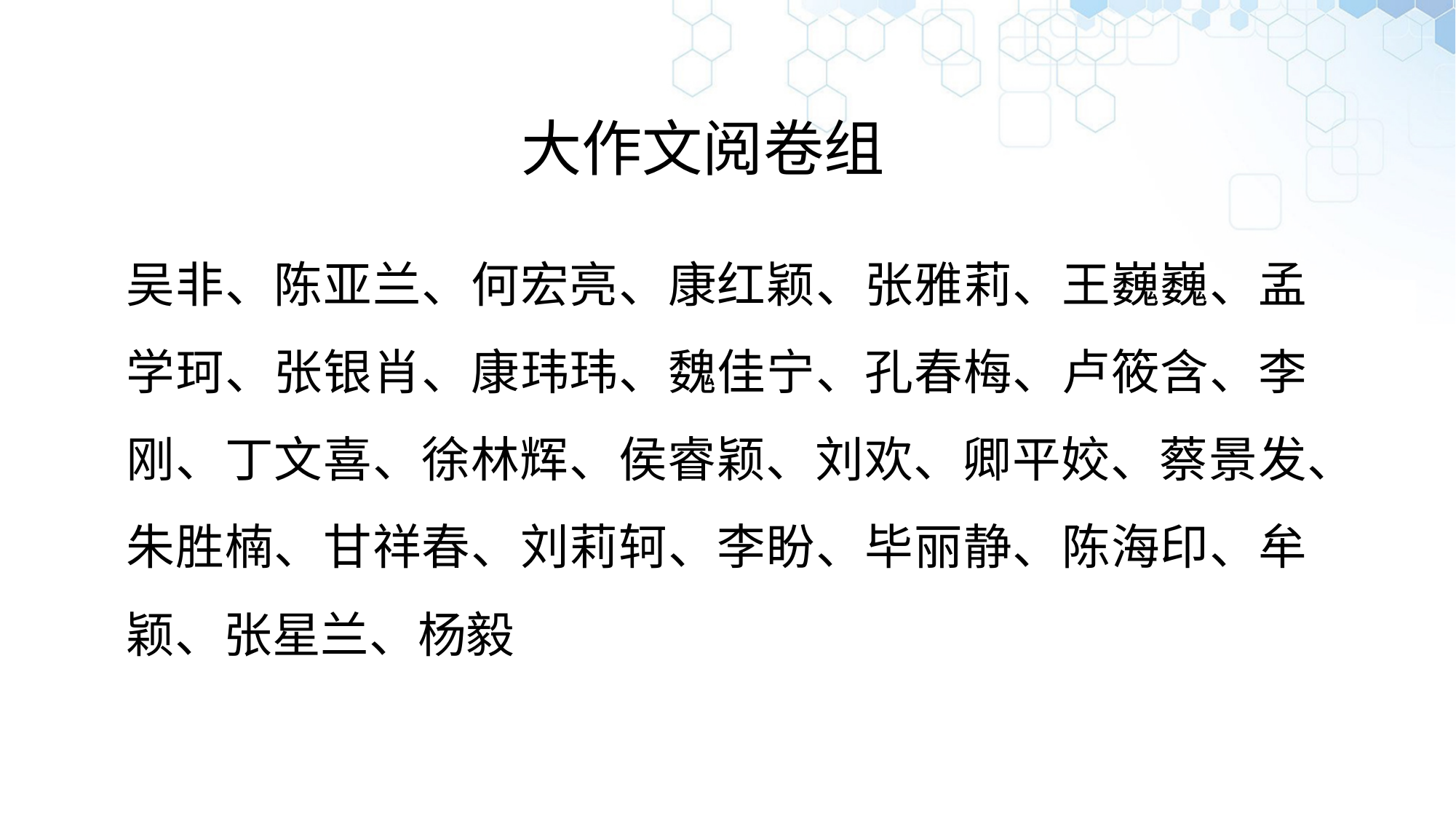

# 大作文阅卷组
吴非、陈亚兰、何宏亮、康红颖、张雅莉、王巍巍、孟学珂、张银肖、康玮玮、魏佳宁、孔春梅、卢筱含、李刚、丁文喜、徐林辉、侯睿颖、刘欢、卿平姣、蔡景发、朱胜楠、甘祥春、刘莉轲、李盼、毕丽静、陈海印、牟颖、张星兰、杨毅